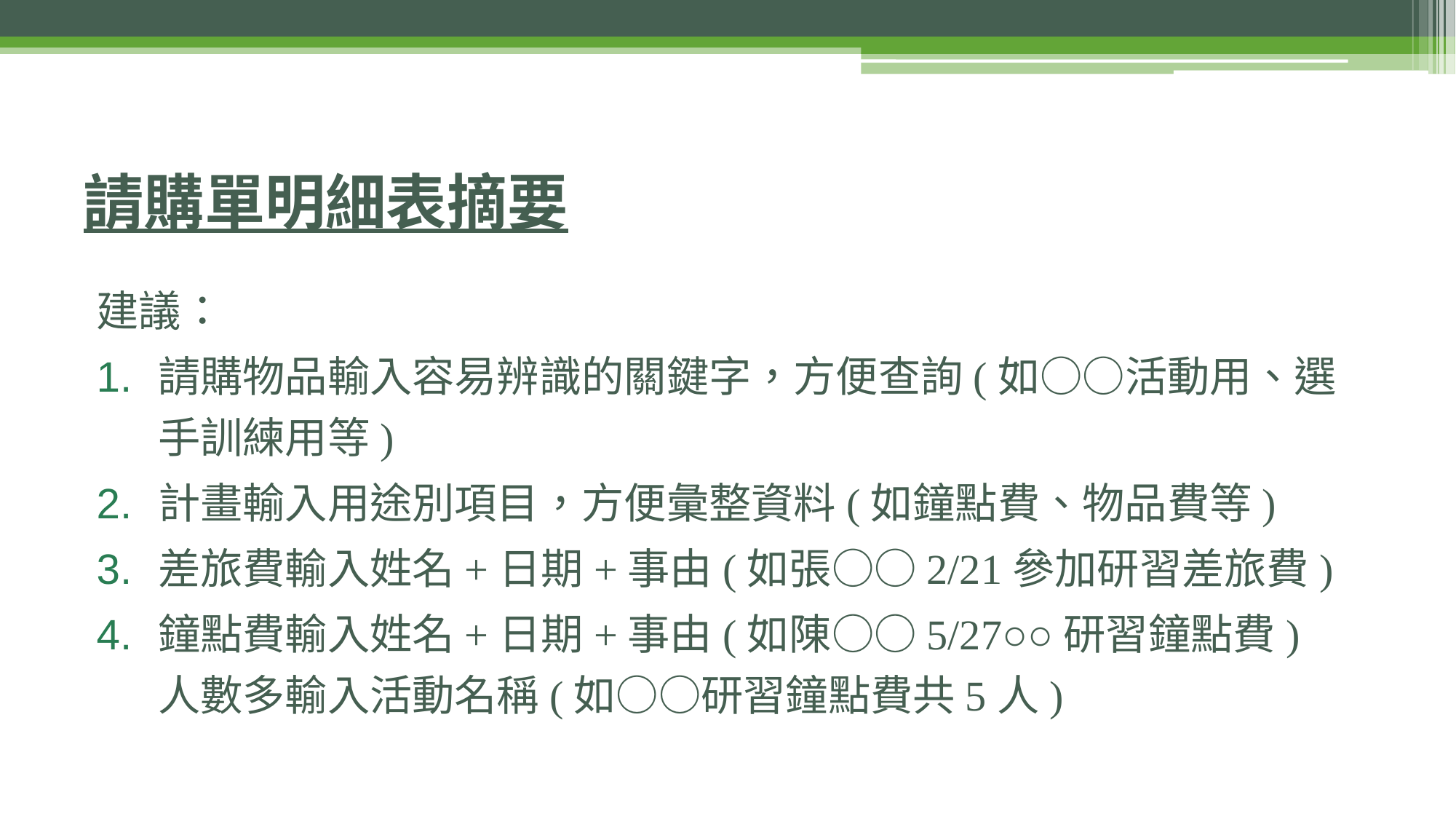

# 請購單明細表摘要
建議：
請購物品輸入容易辨識的關鍵字，方便查詢(如○○活動用、選手訓練用等)
計畫輸入用途別項目，方便彙整資料(如鐘點費、物品費等)
差旅費輸入姓名+日期+事由(如張○○2/21參加研習差旅費)
鐘點費輸入姓名+日期+事由(如陳○○5/27○○研習鐘點費)
人數多輸入活動名稱(如○○研習鐘點費共5人)